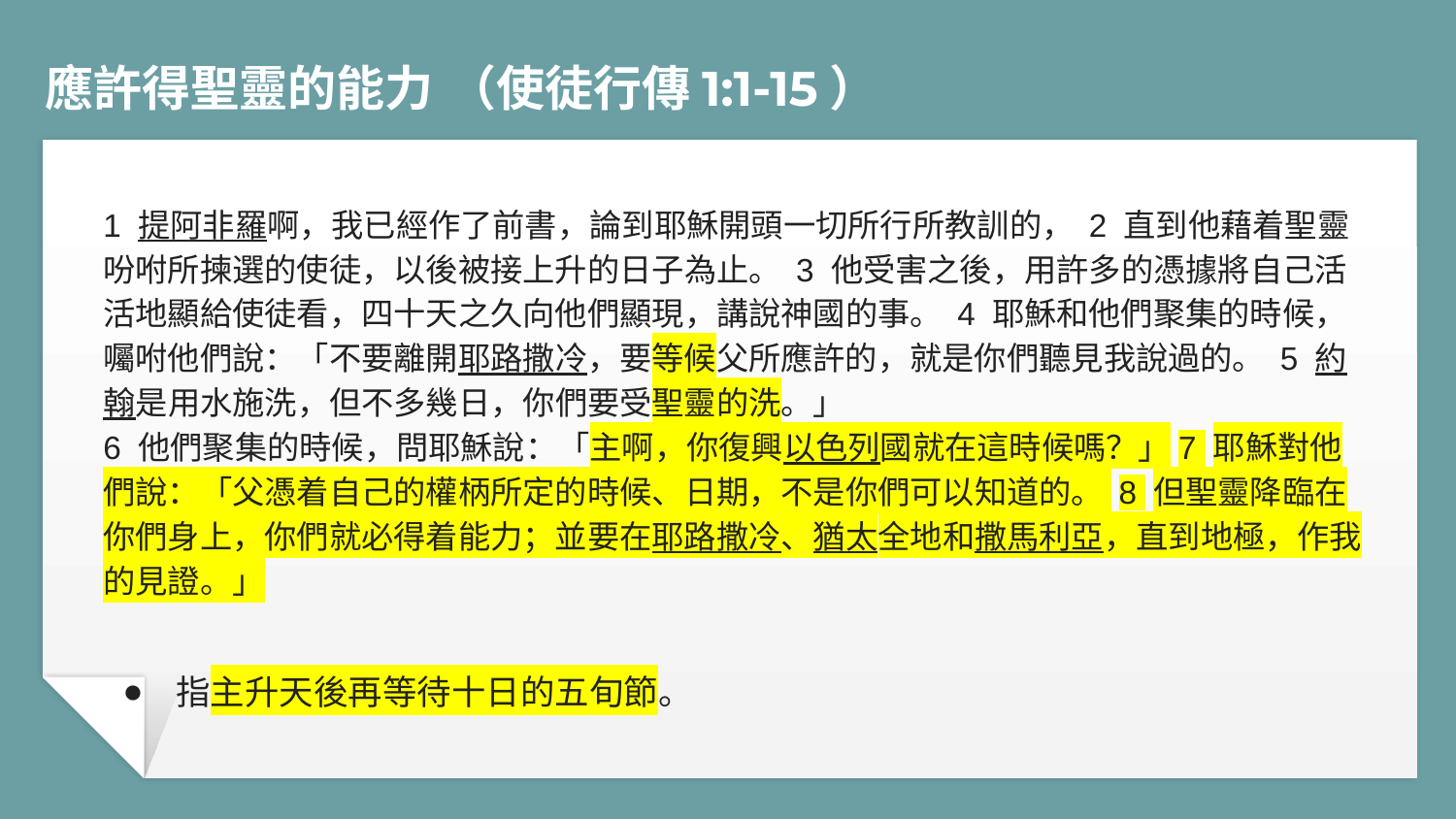

# 應許得聖靈的能力 （使徒行傳1:1-15）
1 提阿非羅啊，我已經作了前書，論到耶穌開頭一切所行所教訓的， 2 直到他藉着聖靈吩咐所揀選的使徒，以後被接上升的日子為止。 3 他受害之後，用許多的憑據將自己活活地顯給使徒看，四十天之久向他們顯現，講說神國的事。 4 耶穌和他們聚集的時候，囑咐他們說：「不要離開耶路撒冷，要等候父所應許的，就是你們聽見我說過的。 5 約翰是用水施洗，但不多幾日，你們要受聖靈的洗。」
6 他們聚集的時候，問耶穌說：「主啊，你復興以色列國就在這時候嗎？」7 耶穌對他們說：「父憑着自己的權柄所定的時候、日期，不是你們可以知道的。 8 但聖靈降臨在你們身上，你們就必得着能力；並要在耶路撒冷、猶太全地和撒馬利亞，直到地極，作我的見證。」

指主升天後再等待十日的五旬節。